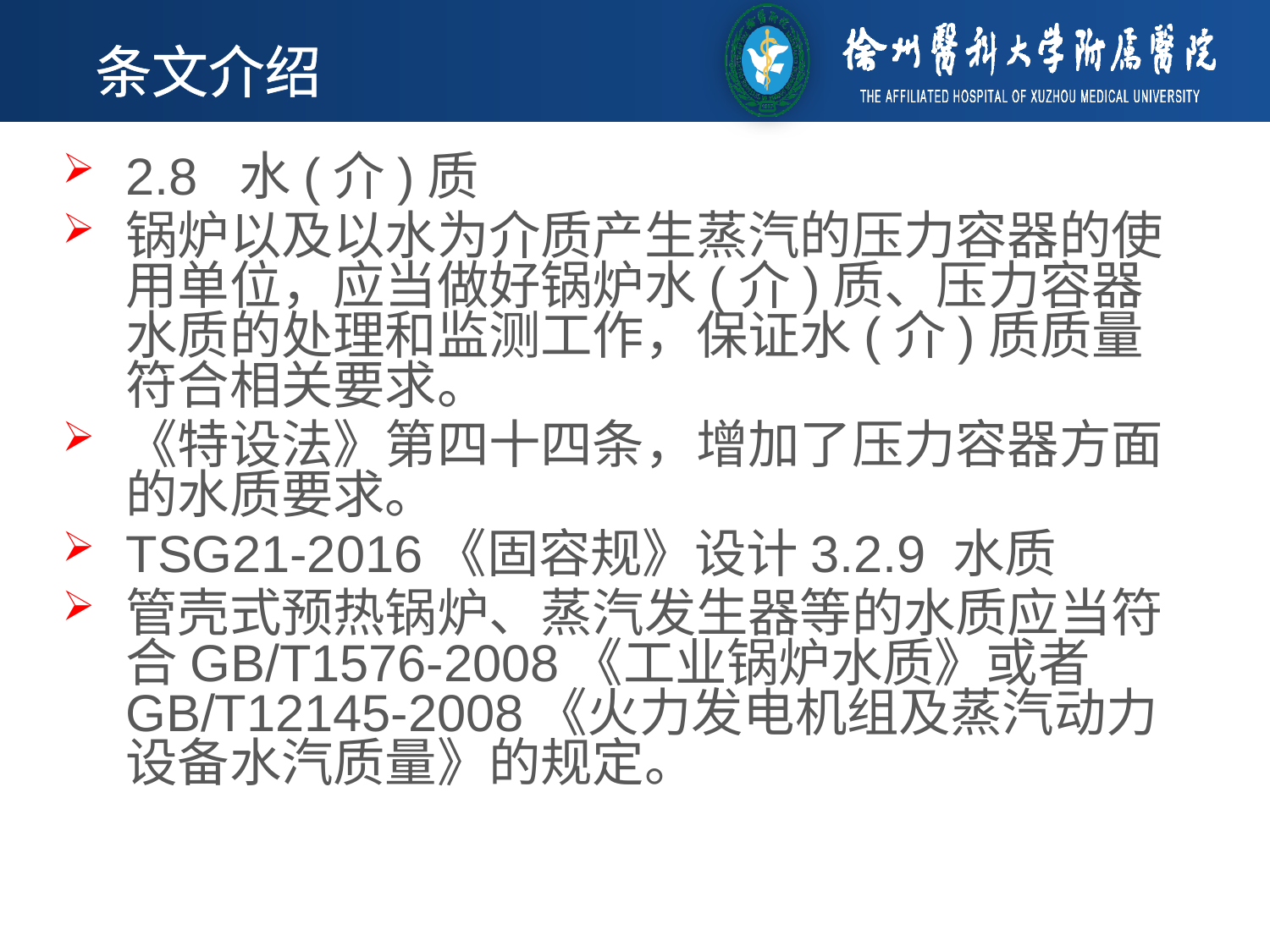

条文介绍

2.8  水(介)质
锅炉以及以水为介质产生蒸汽的压力容器的使用单位，应当做好锅炉水(介)质、压力容器水质的处理和监测工作，保证水(介)质质量符合相关要求。
《特设法》第四十四条，增加了压力容器方面的水质要求。
TSG21-2016《固容规》设计3.2.9 水质
管壳式预热锅炉、蒸汽发生器等的水质应当符合GB/T1576-2008《工业锅炉水质》或者GB/T12145-2008《火力发电机组及蒸汽动力设备水汽质量》的规定。